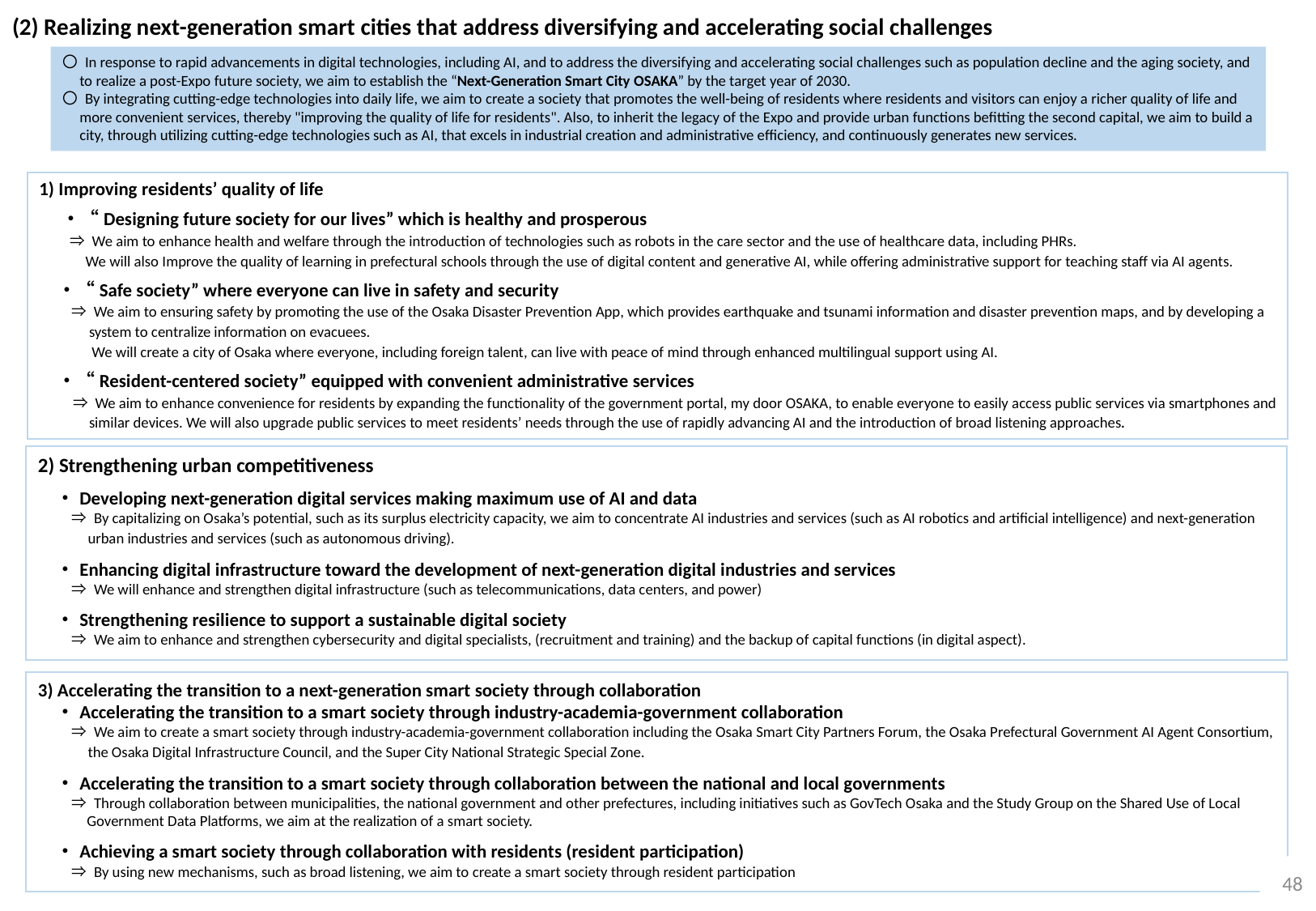

(2) Realizing next-generation smart cities that address diversifying and accelerating social challenges
〇 In response to rapid advancements in digital technologies, including AI, and to address the diversifying and accelerating social challenges such as population decline and the aging society, and to realize a post-Expo future society, we aim to establish the “Next-Generation Smart City OSAKA” by the target year of 2030.
〇 By integrating cutting-edge technologies into daily life, we aim to create a society that promotes the well-being of residents where residents and visitors can enjoy a richer quality of life and more convenient services, thereby "improving the quality of life for residents". Also, to inherit the legacy of the Expo and provide urban functions befitting the second capital, we aim to build a city, through utilizing cutting-edge technologies such as AI, that excels in industrial creation and administrative efficiency, and continuously generates new services.

1) Improving residents’ quality of life
　 ・“Designing future society for our lives” which is healthy and prosperous
　 ⇒ We aim to enhance health and welfare through the introduction of technologies such as robots in the care sector and the use of healthcare data, including PHRs.
We will also Improve the quality of learning in prefectural schools through the use of digital content and generative AI, while offering administrative support for teaching staff via AI agents.
　・“Safe society” where everyone can live in safety and security
　     ⇒ We aim to ensuring safety by promoting the use of the Osaka Disaster Prevention App, which provides earthquake and tsunami information and disaster prevention maps, and by developing a system to centralize information on evacuees.
　　　 We will create a city of Osaka where everyone, including foreign talent, can live with peace of mind through enhanced multilingual support using AI.
　・“Resident-centered society” equipped with convenient administrative services
　　 ⇒ We aim to enhance convenience for residents by expanding the functionality of the government portal, my door OSAKA, to enable everyone to easily access public services via smartphones and similar devices. We will also upgrade public services to meet residents’ needs through the use of rapidly advancing AI and the introduction of broad listening approaches.

2) Strengthening urban competitiveness
　・Developing next-generation digital services making maximum use of AI and data
　　 ⇒ By capitalizing on Osaka’s potential, such as its surplus electricity capacity, we aim to concentrate AI industries and services (such as AI robotics and artificial intelligence) and next-generation urban industries and services (such as autonomous driving).
　・Enhancing digital infrastructure toward the development of next-generation digital industries and services
　　 ⇒ We will enhance and strengthen digital infrastructure (such as telecommunications, data centers, and power)
　・Strengthening resilience to support a sustainable digital society
　　 ⇒ We aim to enhance and strengthen cybersecurity and digital specialists, (recruitment and training) and the backup of capital functions (in digital aspect).

3) Accelerating the transition to a next-generation smart society through collaboration
　・Accelerating the transition to a smart society through industry-academia-government collaboration
　　 ⇒ We aim to create a smart society through industry-academia-government collaboration including the Osaka Smart City Partners Forum, the Osaka Prefectural Government AI Agent Consortium, the Osaka Digital Infrastructure Council, and the Super City National Strategic Special Zone.
　・Accelerating the transition to a smart society through collaboration between the national and local governments
　　 ⇒ Through collaboration between municipalities, the national government and other prefectures, including initiatives such as GovTech Osaka and the Study Group on the Shared Use of Local Government Data Platforms, we aim at the realization of a smart society.
　・Achieving a smart society through collaboration with residents (resident participation)
　　 ⇒ By using new mechanisms, such as broad listening, we aim to create a smart society through resident participation
48